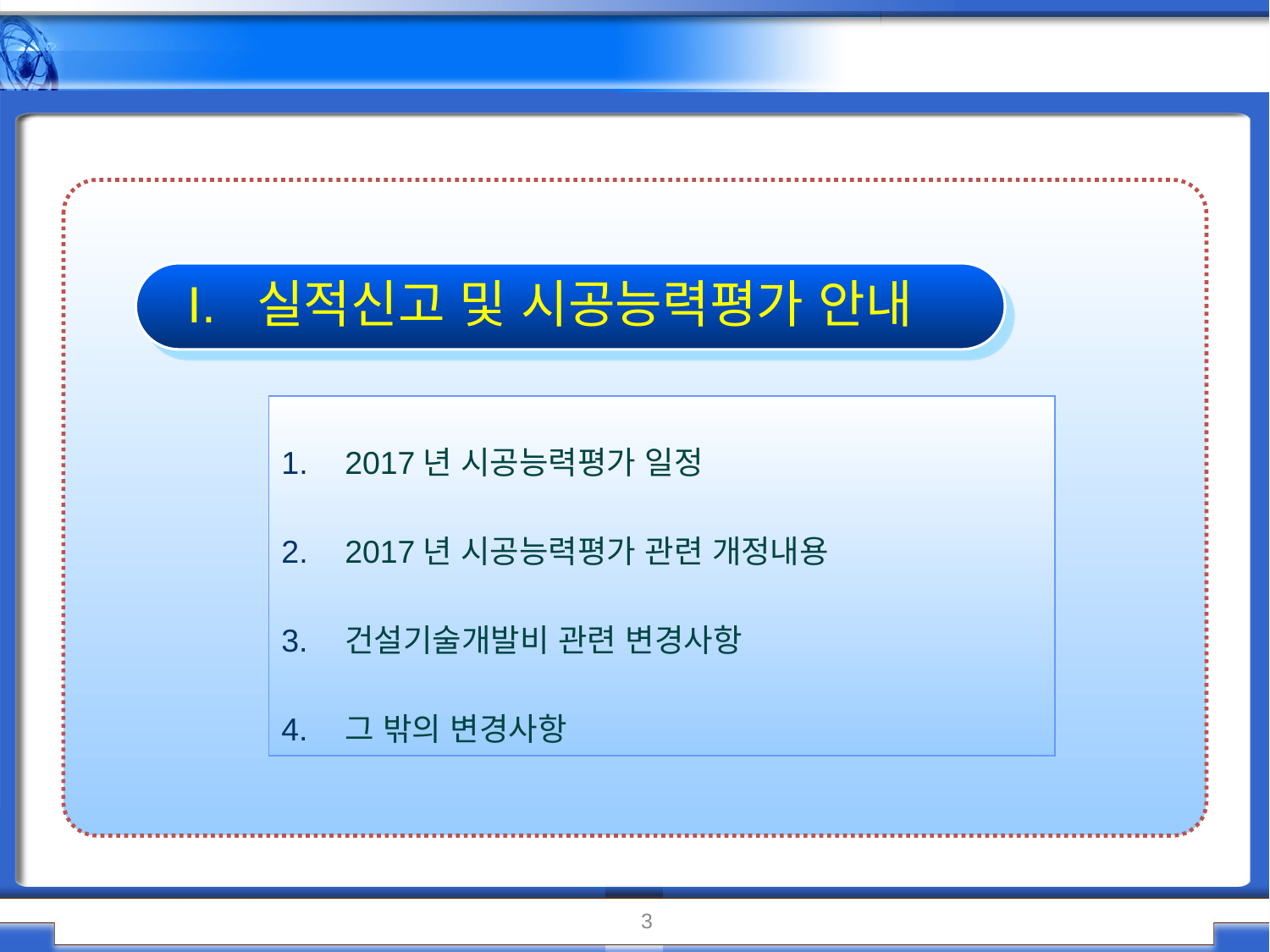

I.
I.  실적신고 및 시공능력평가 안내
2017년 시공능력평가 일정
2017년 시공능력평가 관련 개정내용
건설기술개발비 관련 변경사항
그 밖의 변경사항
3